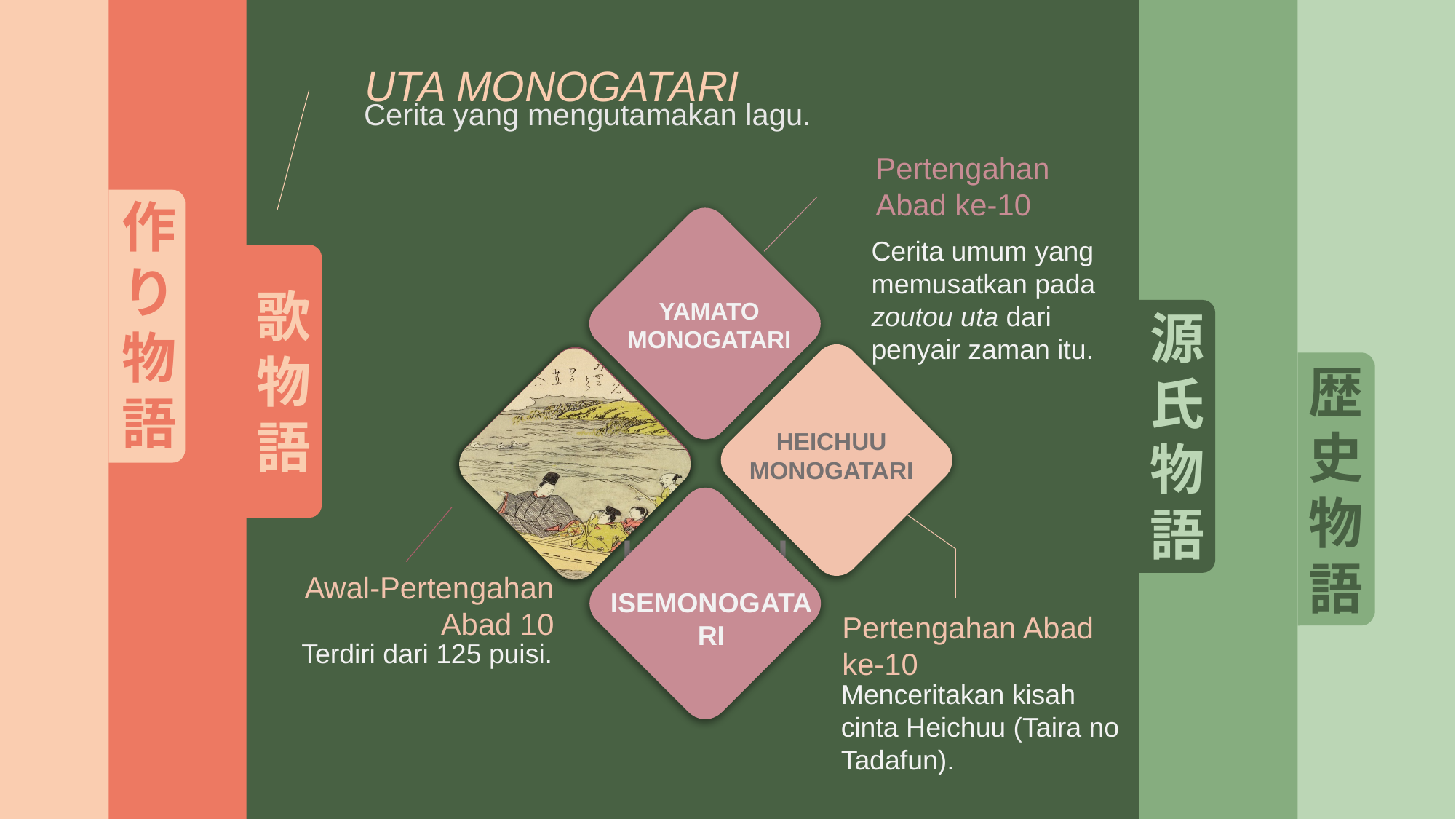

作り物語

歌物語

源氏物語

歴史物語

UTA MONOGATARI
Cerita yang mengutamakan lagu.
Pertengahan Abad ke-10
Cerita umum yang memusatkan pada zoutou uta dari penyair zaman itu.

YAMATO
MONOGATARI

HEICHUU
MONOGATARI

ISE
MONO-
GATARI

ISEMONOGATARI
HEICHUU
MONO-
GATARI
Awal-Pertengahan Abad 10
Terdiri dari 125 puisi.
Pertengahan Abad ke-10
Menceritakan kisah cinta Heichuu (Taira no Tadafun).